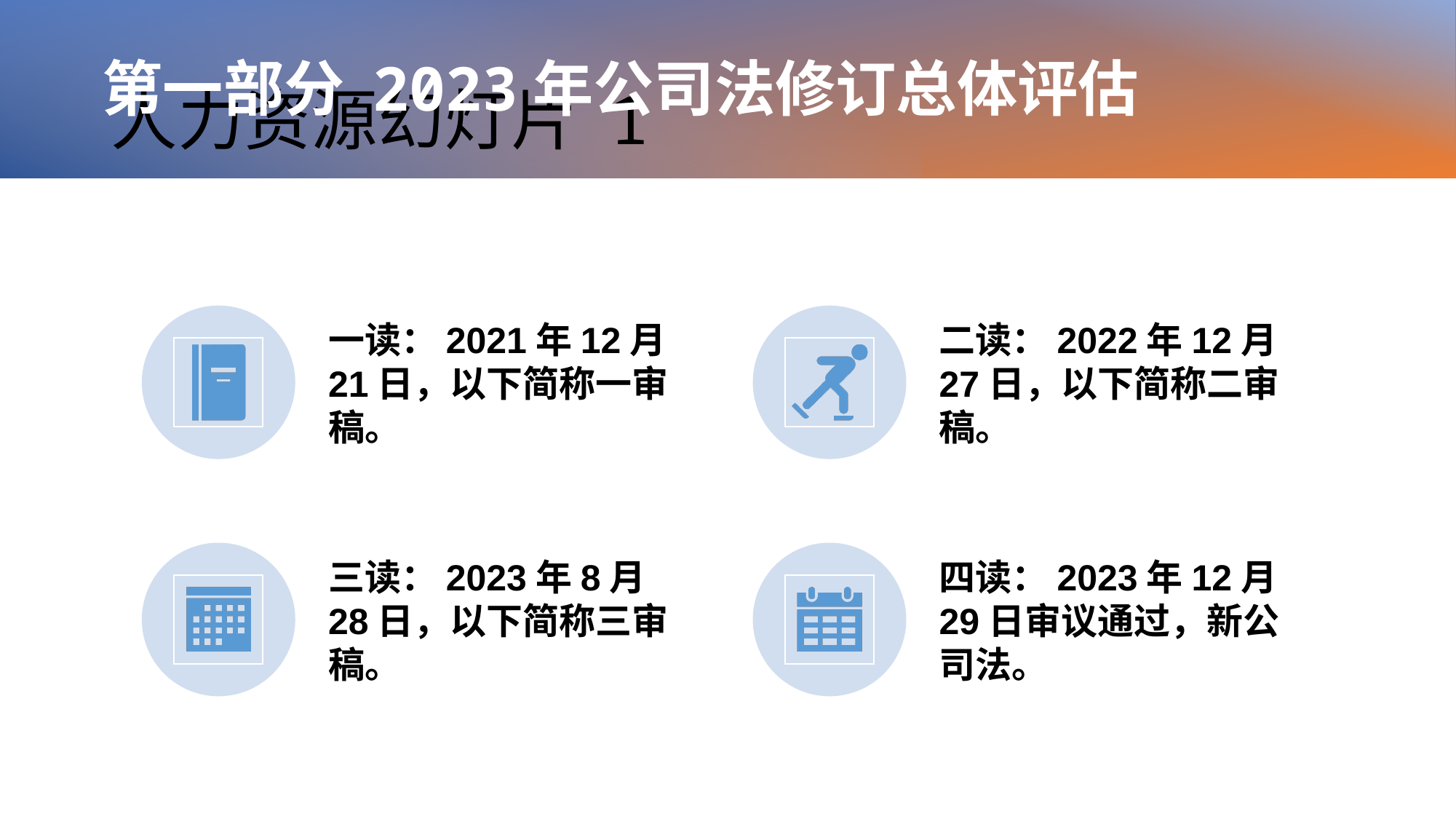

# 人力资源幻灯片 1
第一部分 2023年公司法修订总体评估
一读：2021年12月21日，以下简称一审稿。
二读：2022年12月27日，以下简称二审稿。
三读：2023年8月28日，以下简称三审稿。
四读：2023年12月29日审议通过，新公司法。